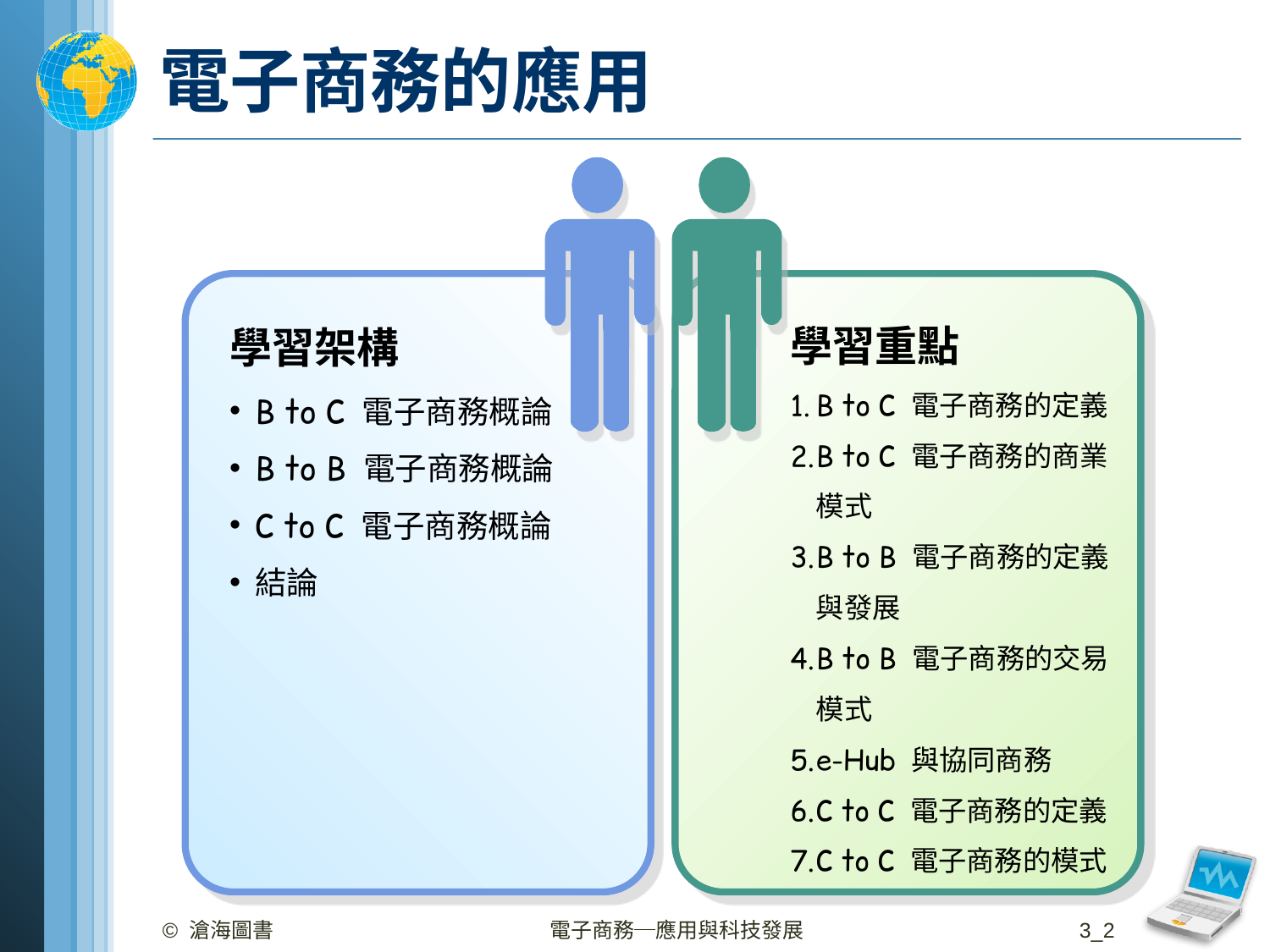

# 電子商務的應用

學習重點
B to C 電子商務的定義
B to C 電子商務的商業模式
B to B 電子商務的定義與發展
B to B 電子商務的交易模式
e-Hub 與協同商務
C to C 電子商務的定義
C to C 電子商務的模式
學習架構
B to C 電子商務概論
B to B 電子商務概論
C to C 電子商務概論
結論

© 滄海圖書
電子商務─應用與科技發展
3_2